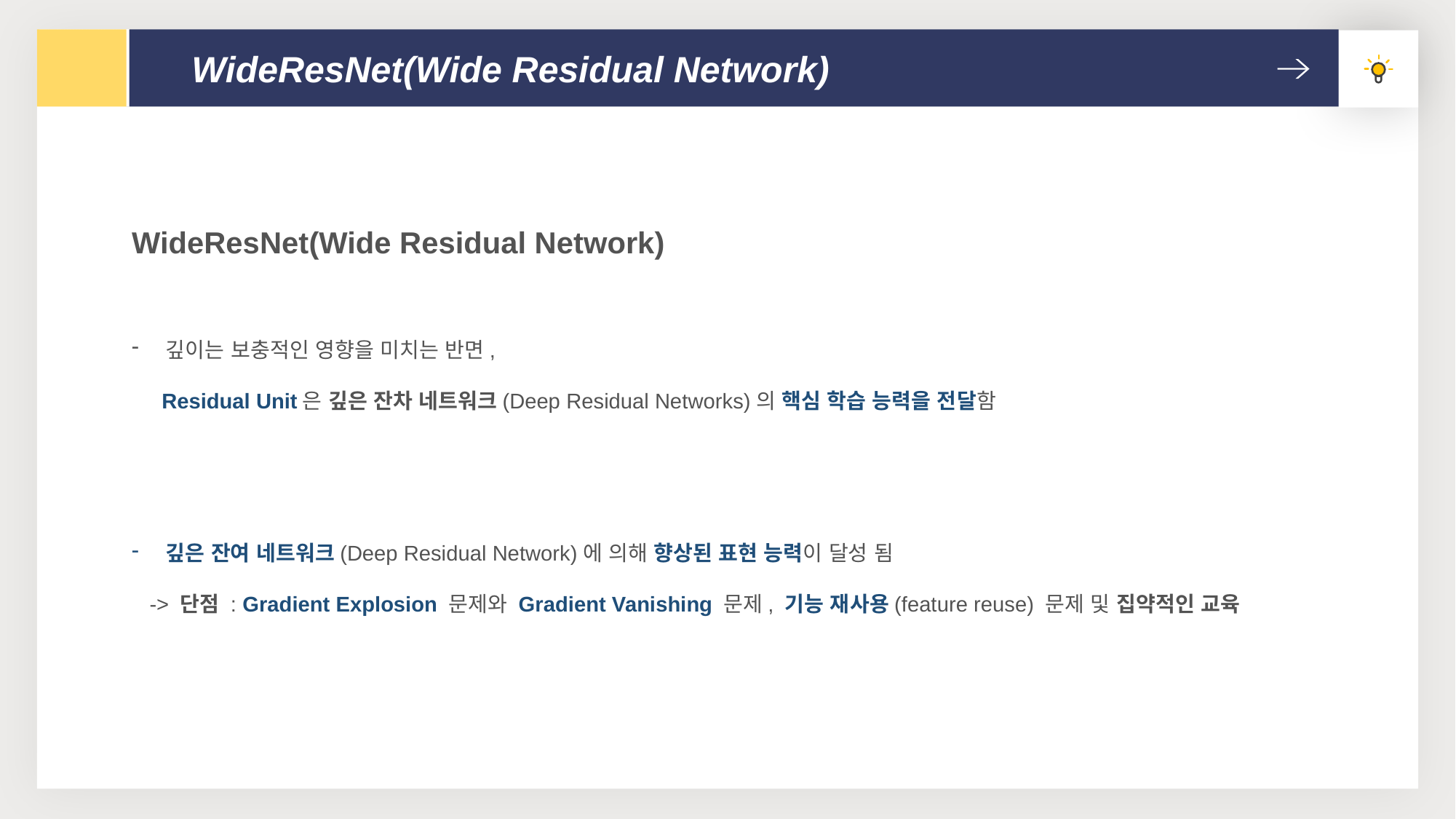

WideResNet(Wide Residual Network)

WideResNet(Wide Residual Network)

깊이는 보충적인 영향을 미치는 반면,
     Residual Unit은 깊은 잔차 네트워크(Deep Residual Networks)의 핵심 학습 능력을 전달함

깊은 잔여 네트워크(Deep Residual Network)에 의해 향상된 표현 능력이 달성 됨
   -> 단점 : Gradient Explosion 문제와 Gradient Vanishing 문제, 기능 재사용(feature reuse) 문제 및 집약적인 교육